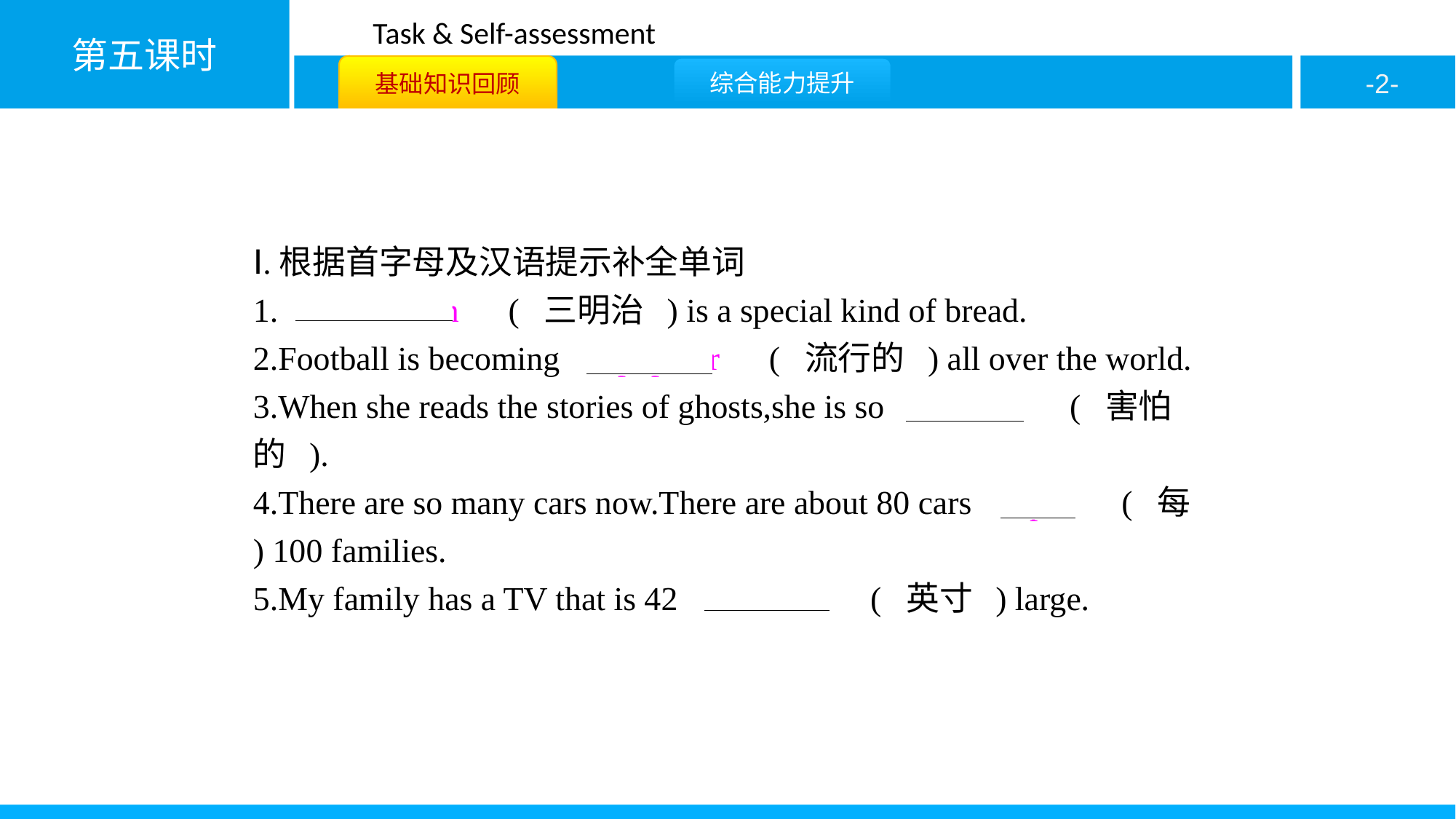

Ⅰ.根据首字母及汉语提示补全单词
1.　Sandwich　(  三明治  ) is a special kind of bread.
2.Football is becoming 　popular　(  流行的  ) all over the world.
3.When she reads the stories of ghosts,she is so 　afraid　(  害怕的  ).
4.There are so many cars now.There are about 80 cars 　per　(  每  ) 100 families.
5.My family has a TV that is 42 　inches　(  英寸  ) large.